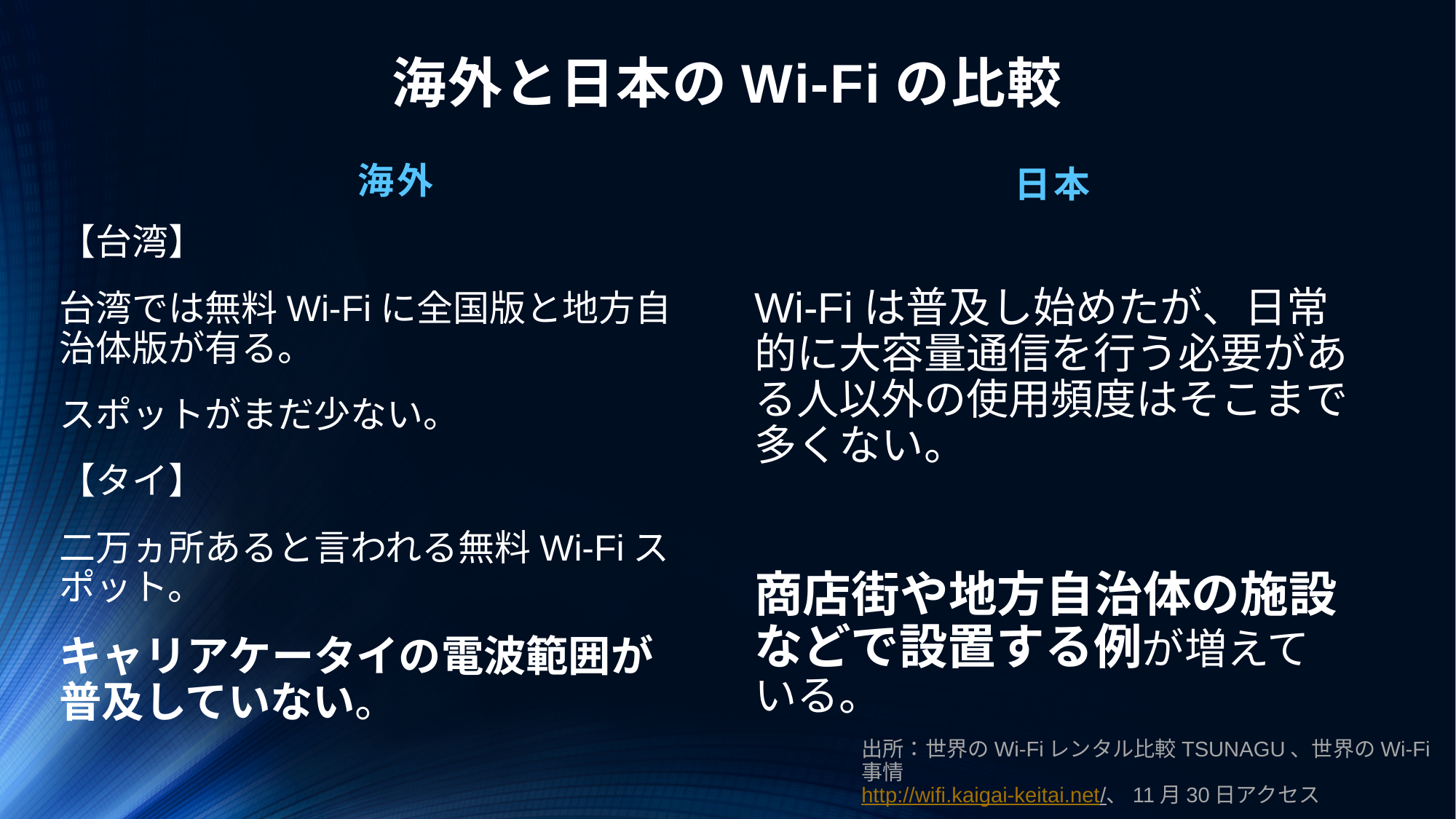

# 海外と日本のWi-Fiの比較
海外
日本
【台湾】
台湾では無料Wi-Fiに全国版と地方自治体版が有る。
スポットがまだ少ない。
【タイ】
二万ヵ所あると言われる無料Wi-Fiスポット。
キャリアケータイの電波範囲が普及していない。
Wi-Fiは普及し始めたが、日常的に大容量通信を行う必要がある人以外の使用頻度はそこまで多くない。

商店街や地方自治体の施設などで設置する例が増えている。
出所：世界のWi-Fiレンタル比較TSUNAGU、世界のWi-Fi事情
http://wifi.kaigai-keitai.net/、11月30日アクセス